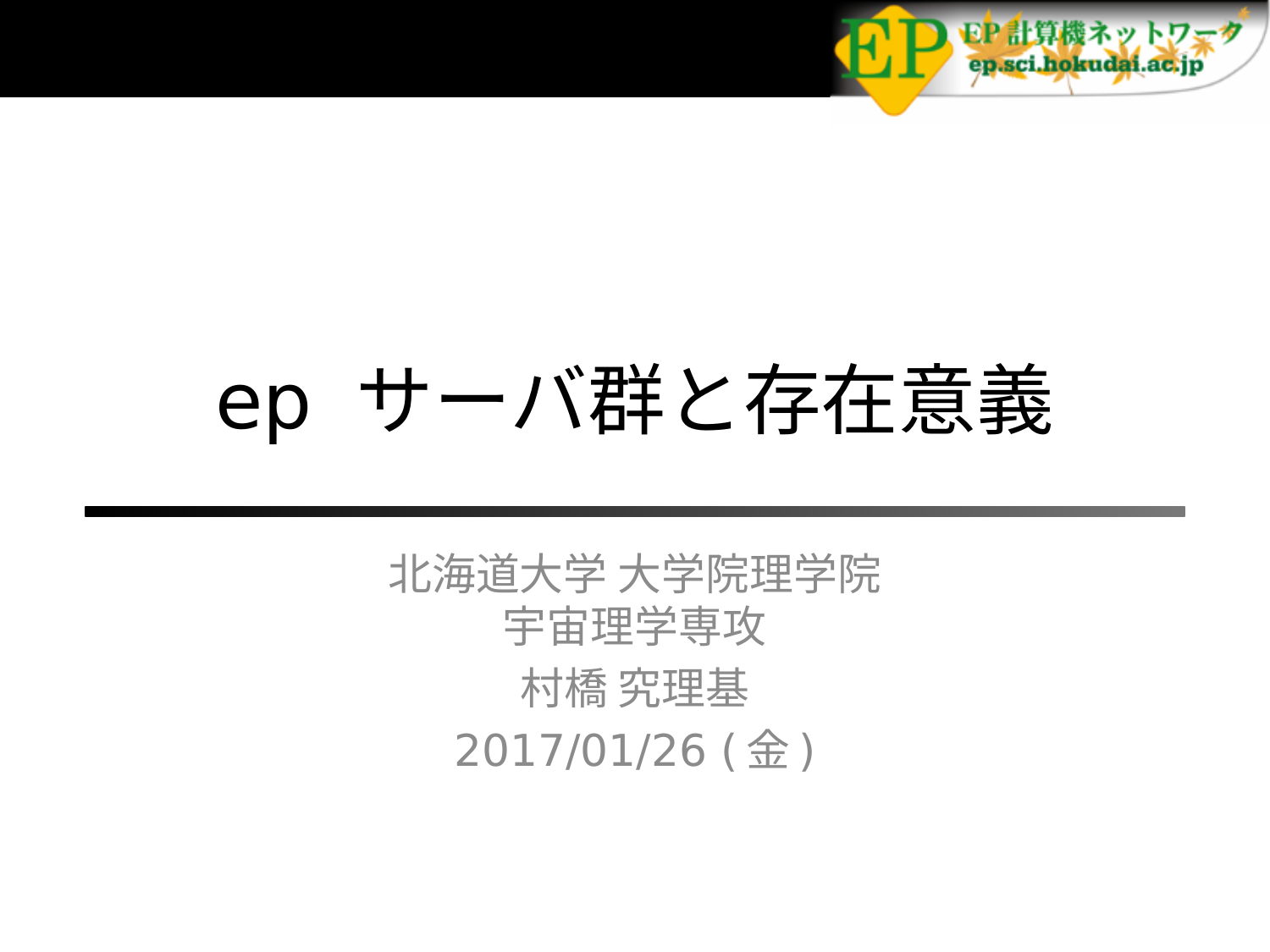

# ep サーバ群と存在意義
北海道大学 大学院理学院
宇宙理学専攻
村橋 究理基
2017/01/26 (金)